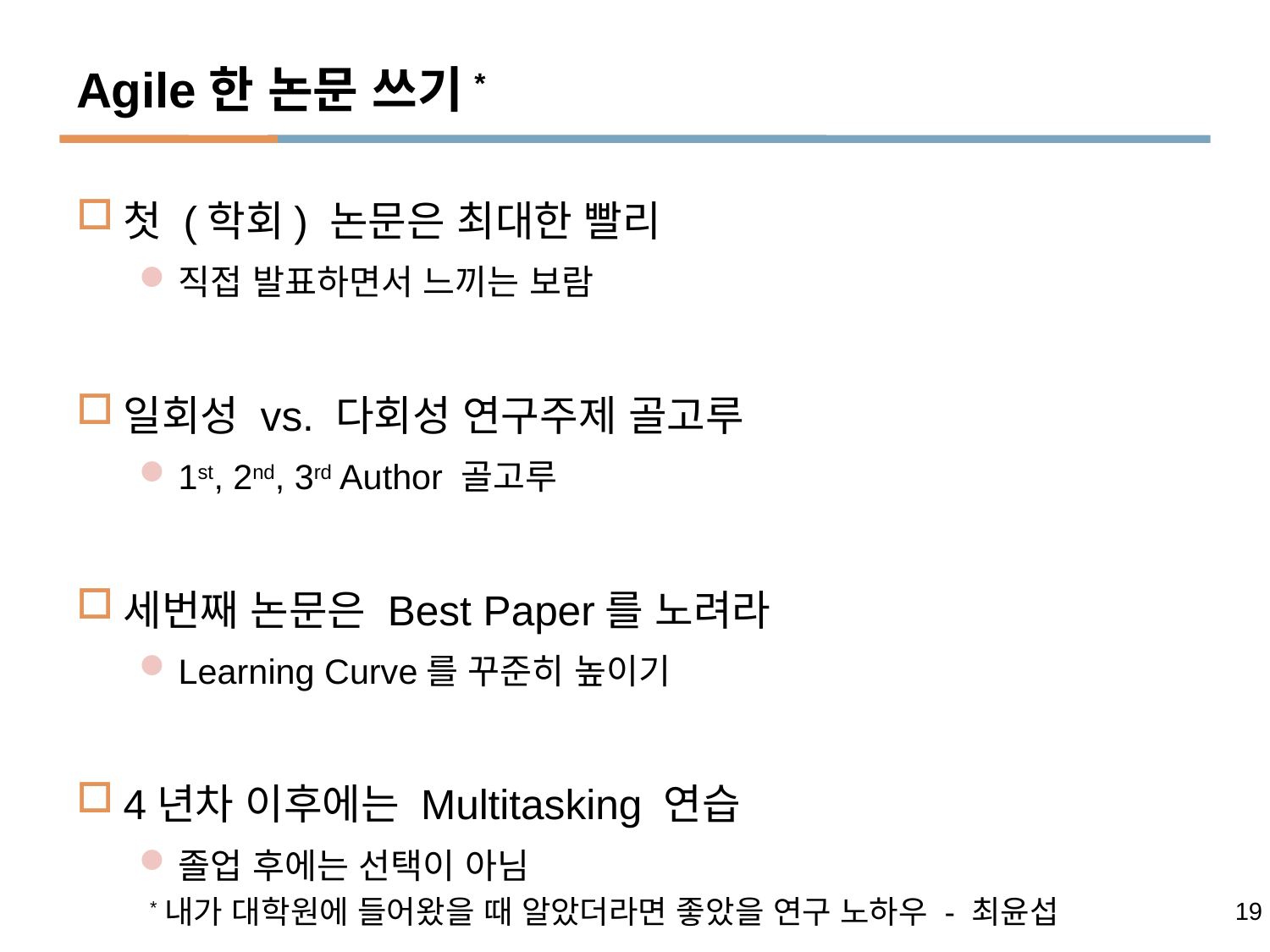

# Agile한 논문 쓰기*
첫 (학회) 논문은 최대한 빨리
직접 발표하면서 느끼는 보람

일회성 vs. 다회성 연구주제 골고루
1st, 2nd, 3rd Author 골고루

세번째 논문은 Best Paper를 노려라
Learning Curve를 꾸준히 높이기

4년차 이후에는 Multitasking 연습
졸업 후에는 선택이 아님
*내가 대학원에 들어왔을 때 알았더라면 좋았을 연구 노하우 - 최윤섭